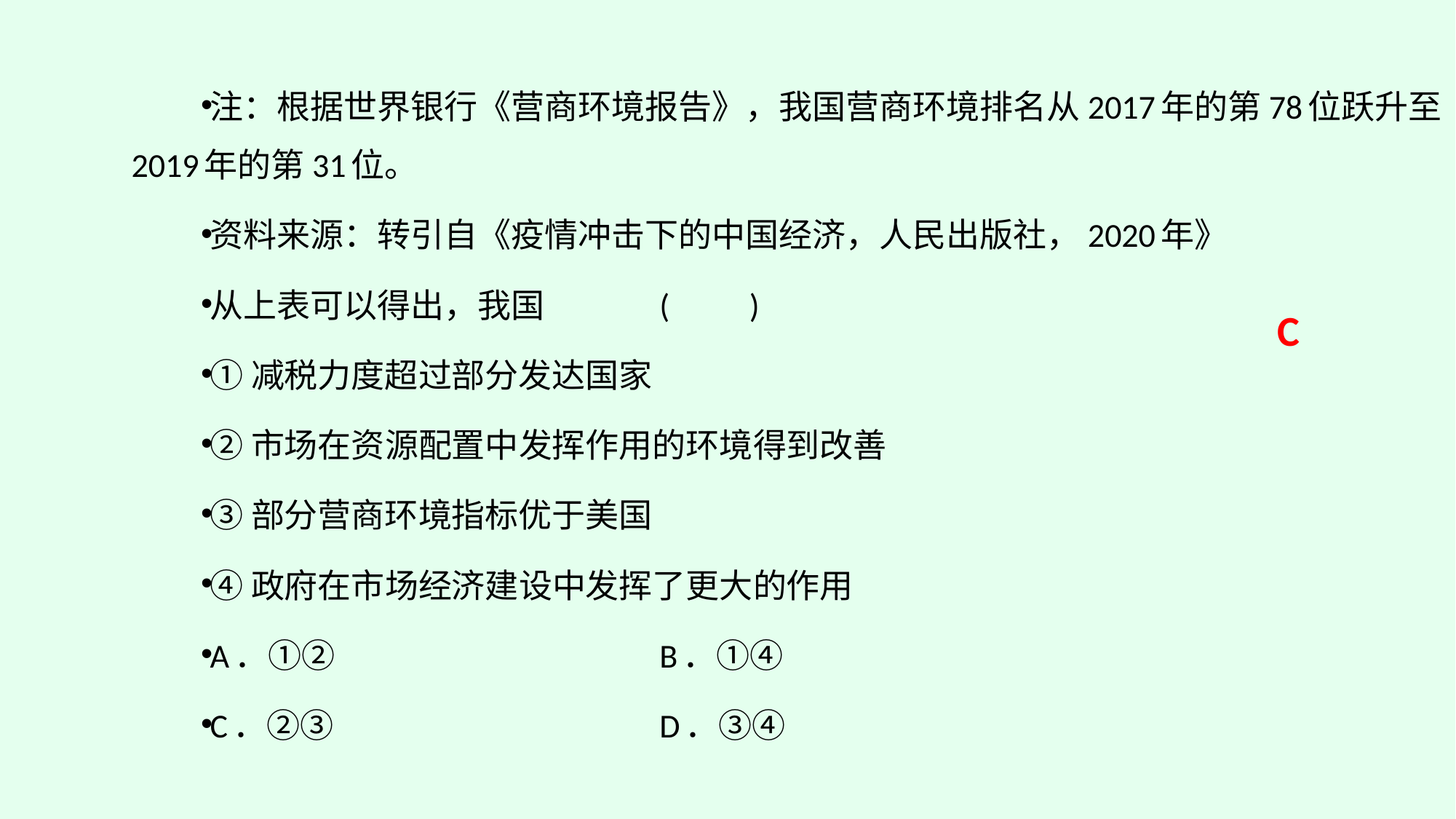

注：根据世界银行《营商环境报告》，我国营商环境排名从2017年的第78位跃升至2019年的第31位。
资料来源：转引自《疫情冲击下的中国经济，人民出版社，2020年》
从上表可以得出，我国		(　　)
①减税力度超过部分发达国家
②市场在资源配置中发挥作用的环境得到改善
③部分营商环境指标优于美国
④政府在市场经济建设中发挥了更大的作用
A．①②　	B．①④
C．②③　	D．③④
C